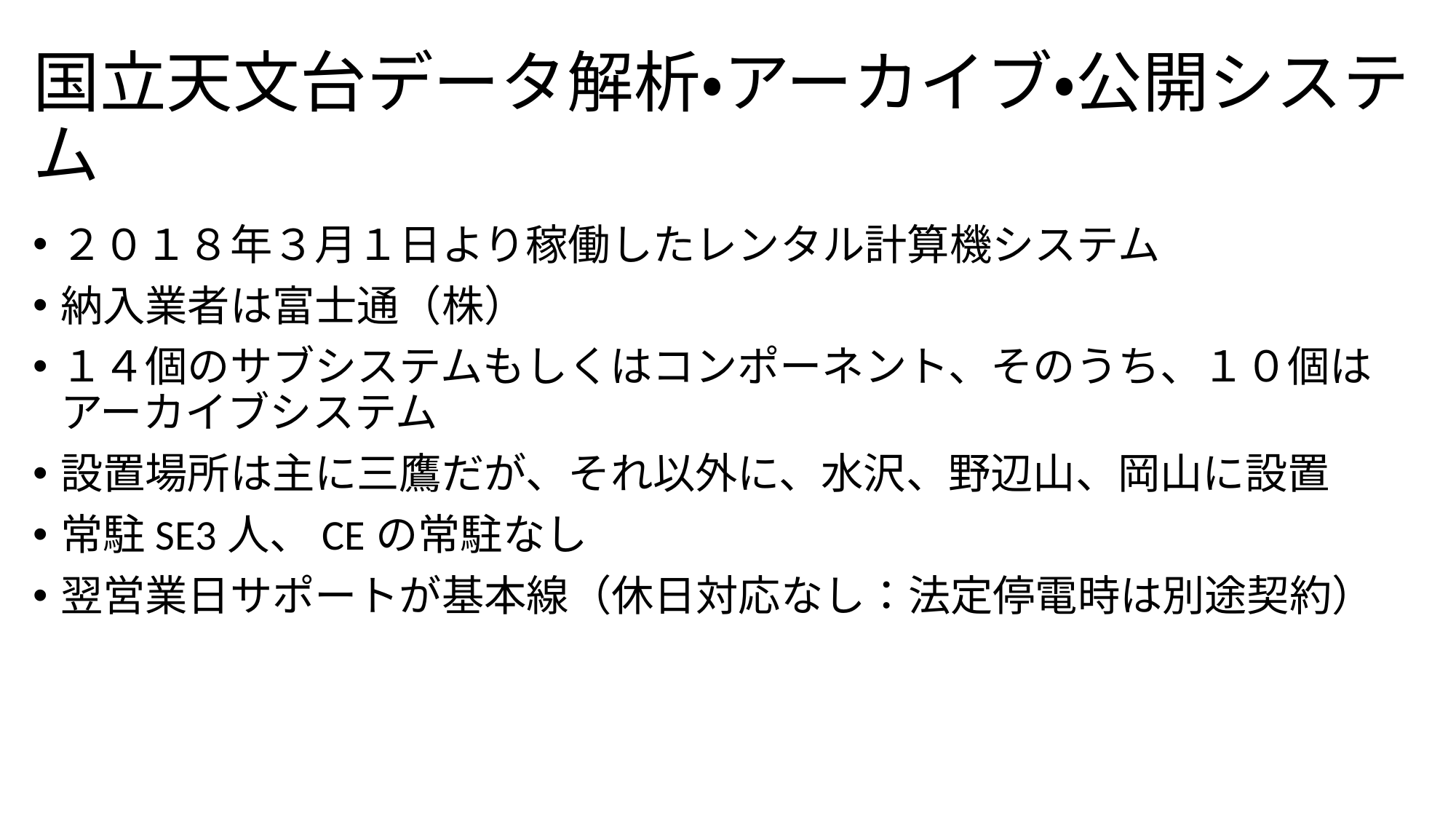

# 国立天文台データ解析・アーカイブ・公開システム
２０１８年３月１日より稼働したレンタル計算機システム
納入業者は富士通（株）
１４個のサブシステムもしくはコンポーネント、そのうち、１０個はアーカイブシステム
設置場所は主に三鷹だが、それ以外に、水沢、野辺山、岡山に設置
常駐SE3人、CEの常駐なし
翌営業日サポートが基本線（休日対応なし：法定停電時は別途契約）